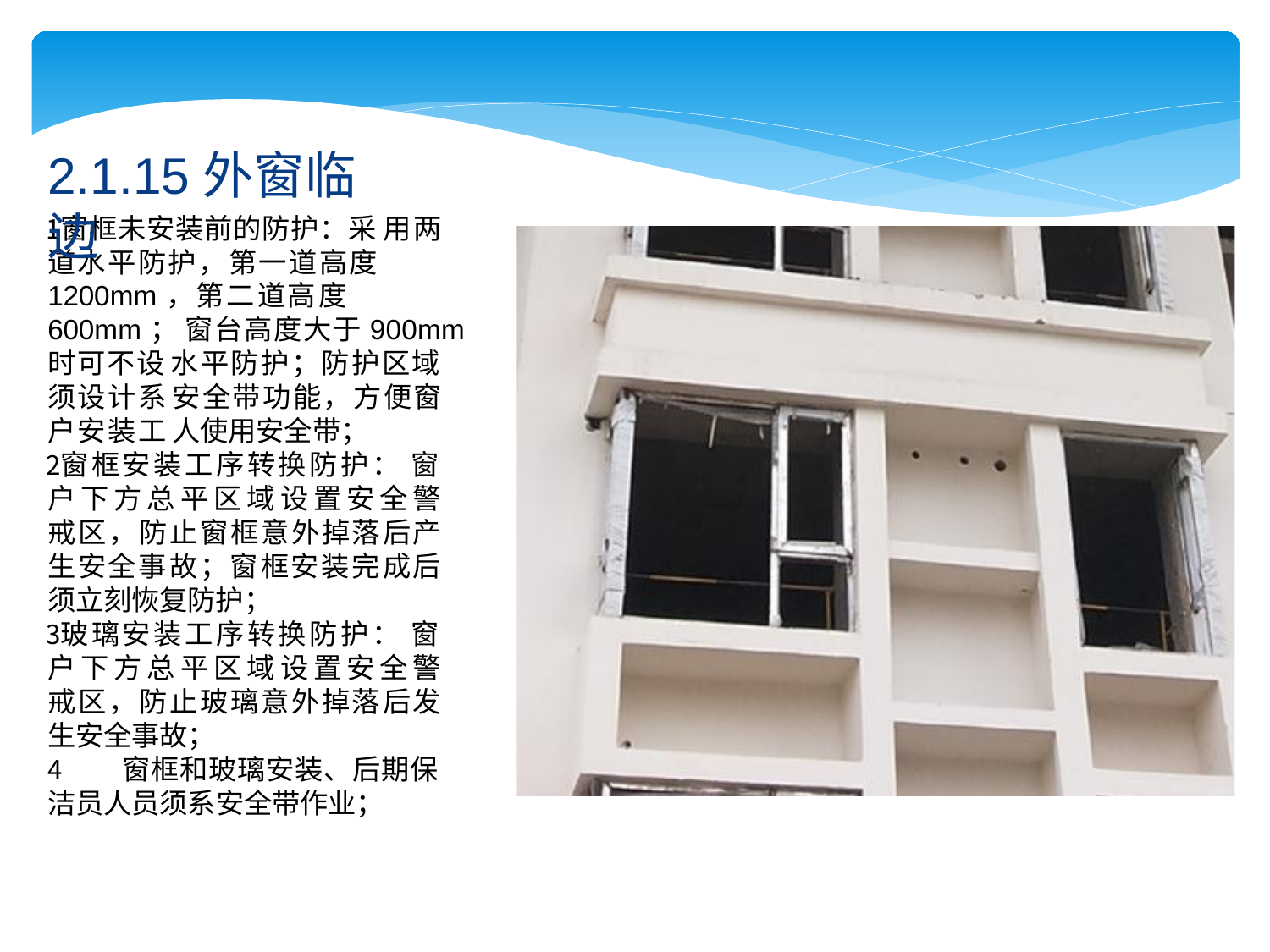

# 2.1.15外窗临边
窗框未安装前的防护：采 用两道水平防护，第一道高度 1200mm，第二道高度600mm； 窗台高度大于900mm时可不设 水平防护；防护区域须设计系 安全带功能，方便窗户安装工 人使用安全带；
窗框安装工序转换防护： 窗户下方总平区域设置安全警 戒区，防止窗框意外掉落后产 生安全事故；窗框安装完成后 须立刻恢复防护；
玻璃安装工序转换防护： 窗户下方总平区域设置安全警 戒区，防止玻璃意外掉落后发 生安全事故；
窗框和玻璃安装、后期保
洁员人员须系安全带作业；